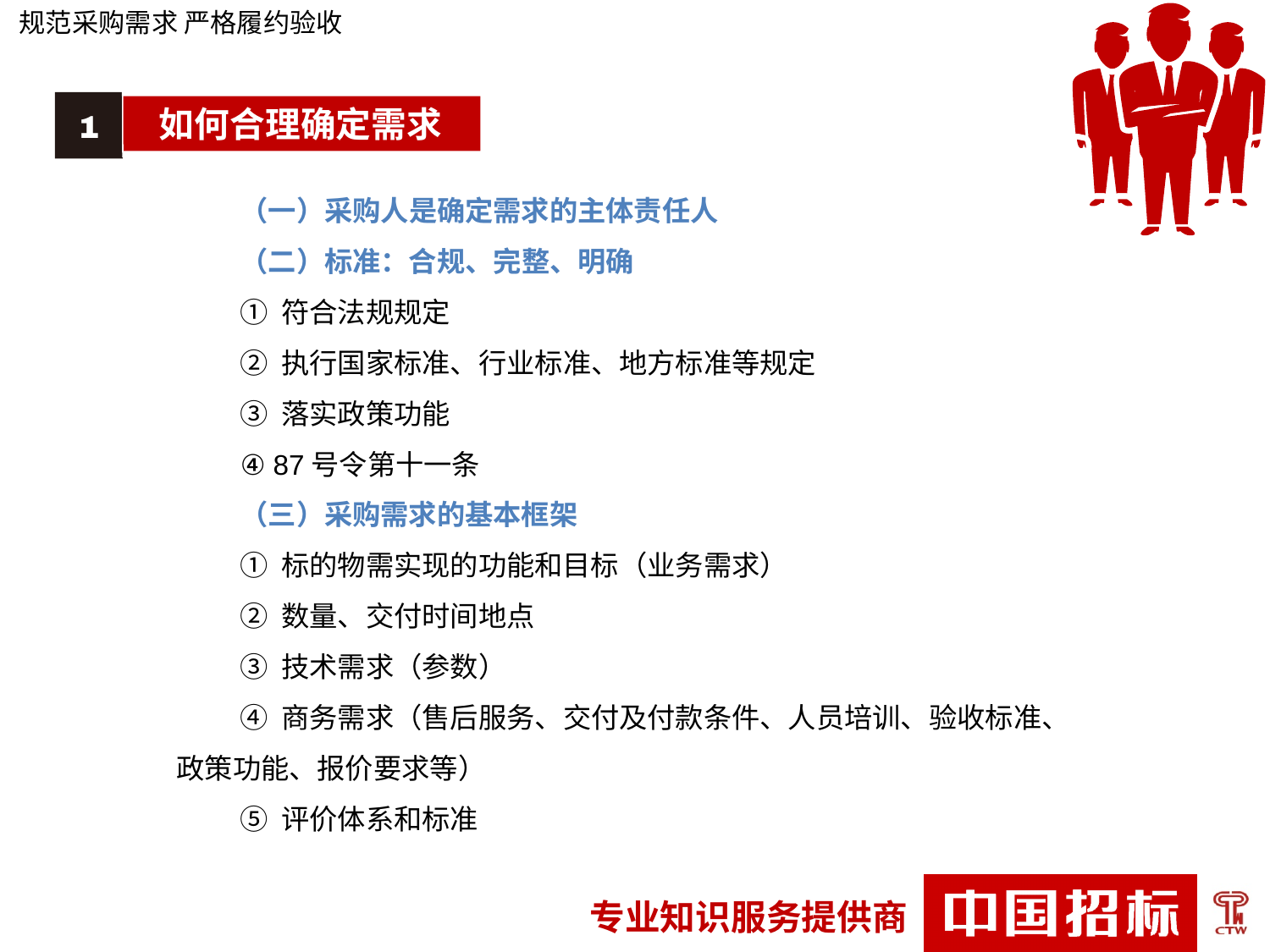

规范采购需求 严格履约验收

1
如何合理确定需求
（一）采购人是确定需求的主体责任人
（二）标准：合规、完整、明确
① 符合法规规定
② 执行国家标准、行业标准、地方标准等规定
③ 落实政策功能
④ 87号令第十一条
（三）采购需求的基本框架
① 标的物需实现的功能和目标（业务需求）
② 数量、交付时间地点
③ 技术需求（参数）
④ 商务需求（售后服务、交付及付款条件、人员培训、验收标准、政策功能、报价要求等）
⑤ 评价体系和标准